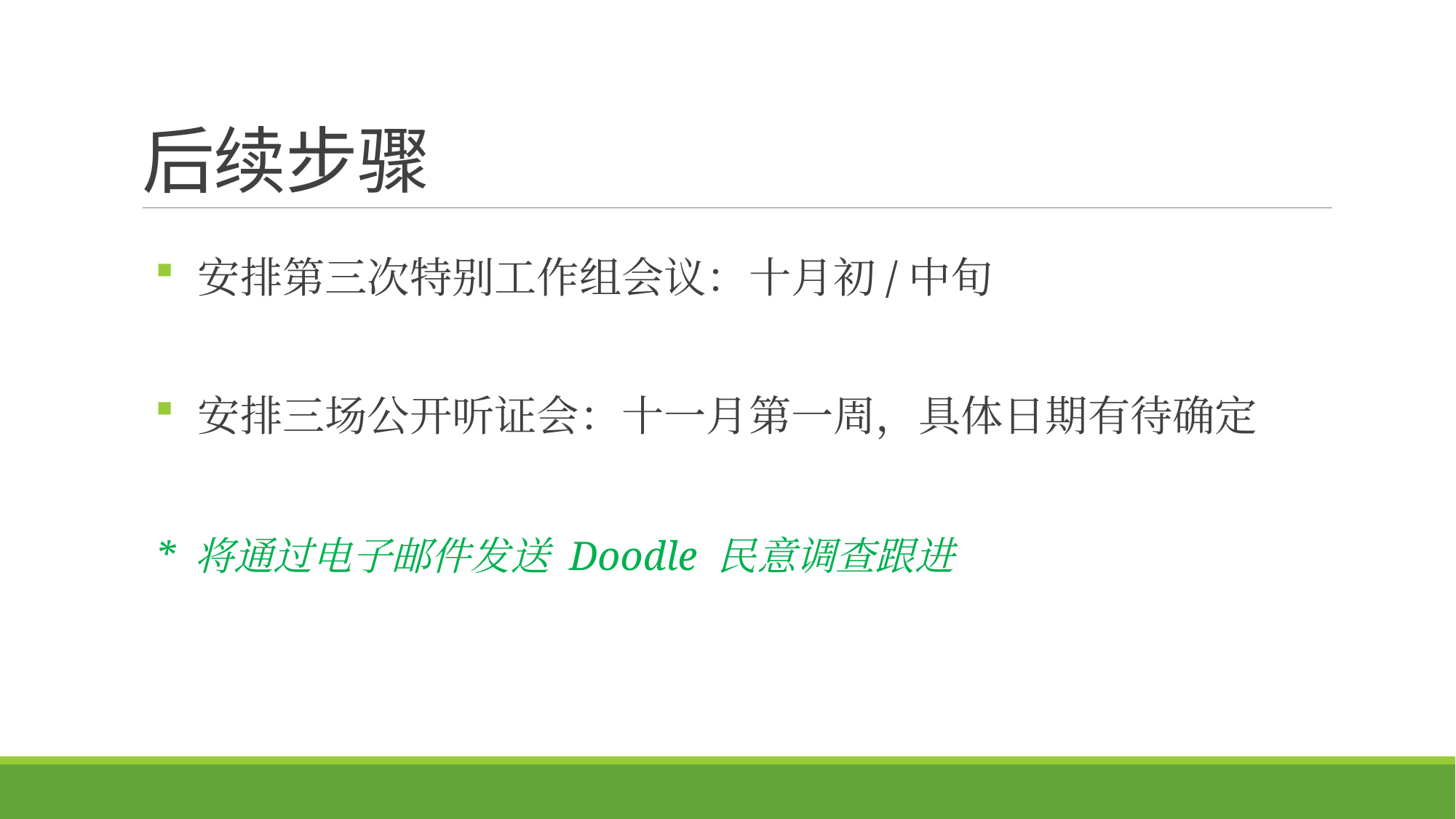

# 后续步骤
 安排第三次特别工作组会议：十月初/中旬

 安排三场公开听证会：十一月第一周，具体日期有待确定

* 将通过电子邮件发送 Doodle 民意调查跟进